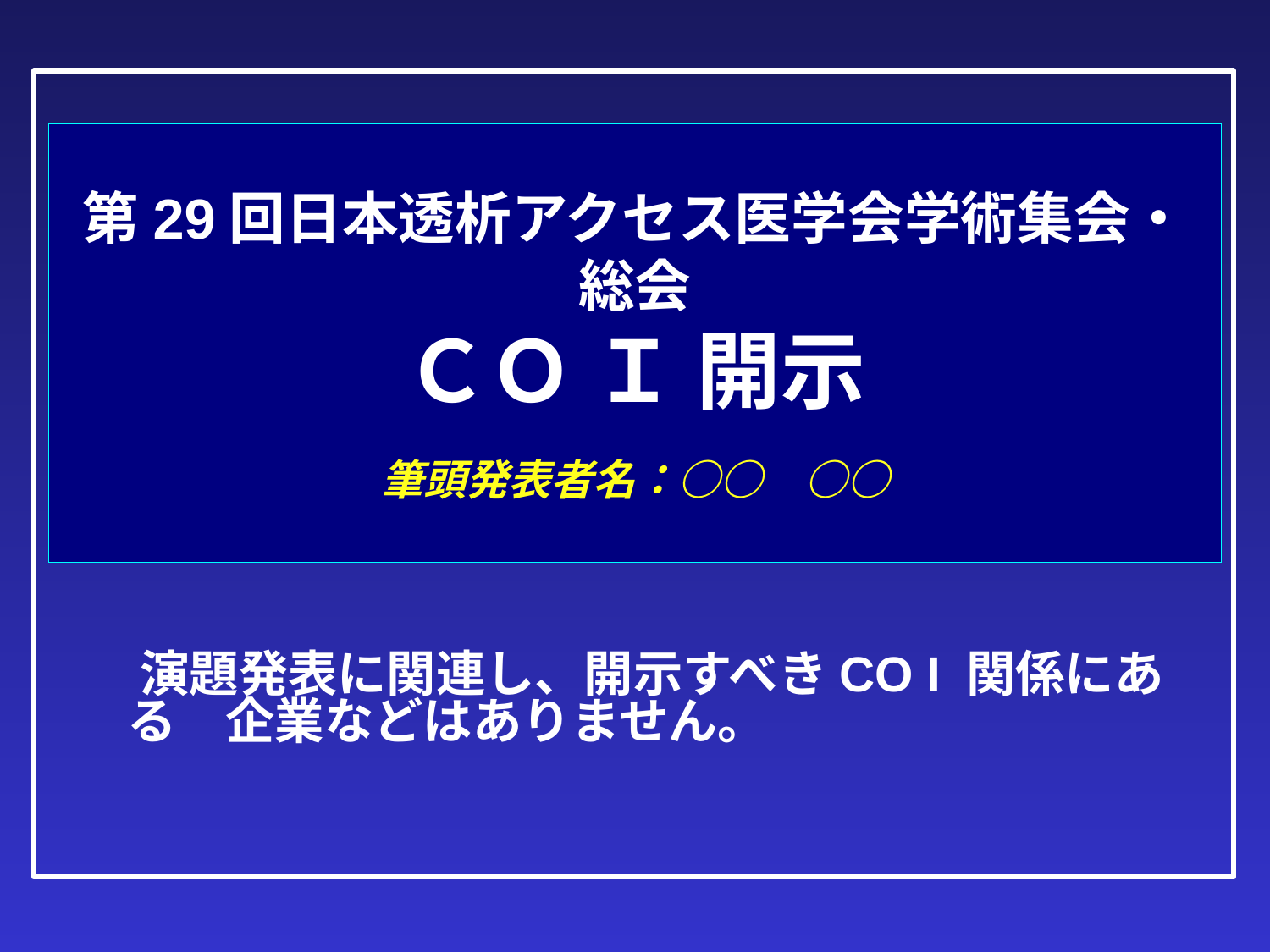

# 第29回日本透析アクセス医学会学術集会・総会 ＣＯ Ｉ 開示 　 筆頭発表者名：○○　○○

　 演題発表に関連し、開示すべきCO I 関係にある　企業などはありません。